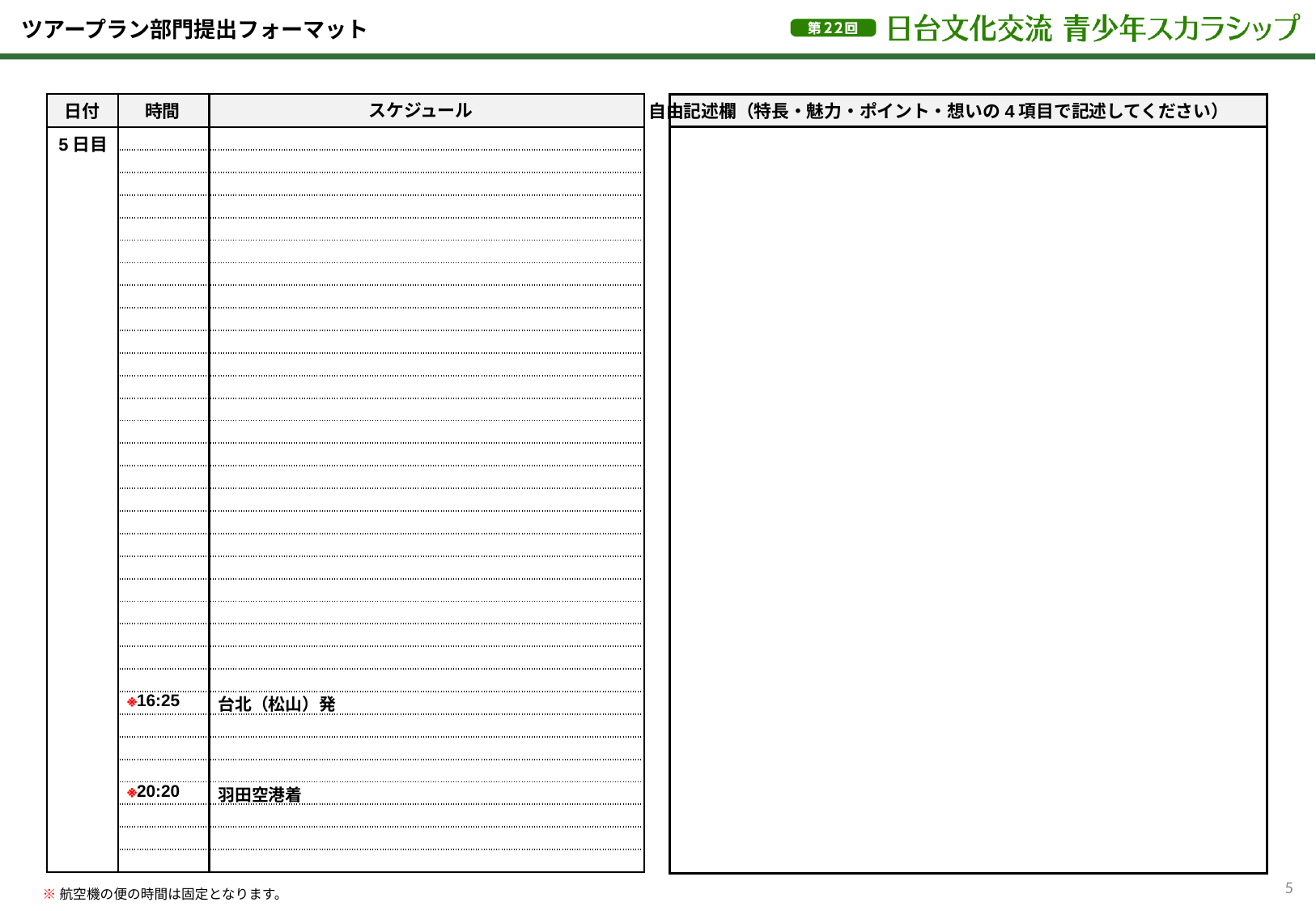

スケジュール
|  |  |  |
| --- | --- | --- |
|  |  |  |
|  |  |  |
|  |  |  |
|  |  |  |
|  |  |  |
|  |  |  |
|  |  |  |
|  |  |  |
|  |  |  |
|  |  |  |
|  |  |  |
|  |  |  |
|  |  |  |
|  |  |  |
|  |  |  |
|  |  |  |
|  |  |  |
|  |  |  |
|  |  |  |
|  |  |  |
|  |  |  |
|  |  |  |
|  |  |  |
|  |  |  |
|  |  |  |
|  | ※16:25 | 台北（松山）発 |
|  |  |  |
|  |  |  |
|  |  |  |
|  | ※20:20 | 羽田空港着 |
|  |  |  |
|  |  |  |
|  |  |  |
日付

自由記述欄（特長・魅力・ポイント・想いの4項目で記述してください）
時間

5日目
※航空機の便の時間は固定となります。